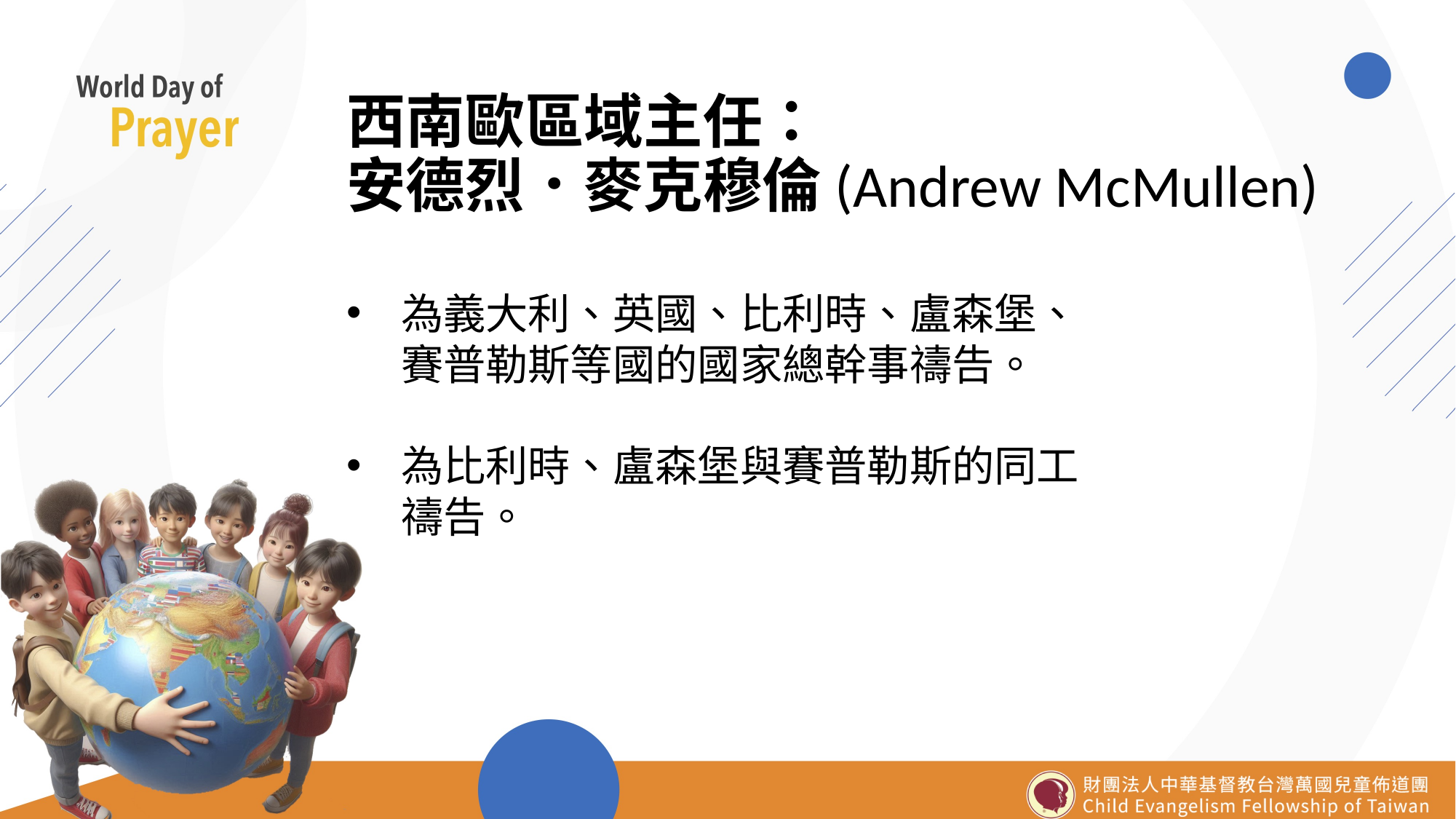

# 西南歐區域主任： 安德烈．麥克穆倫(Andrew McMullen)
為義大利、英國、比利時、盧森堡、賽普勒斯等國的國家總幹事禱告。

為比利時、盧森堡與賽普勒斯的同工禱告。